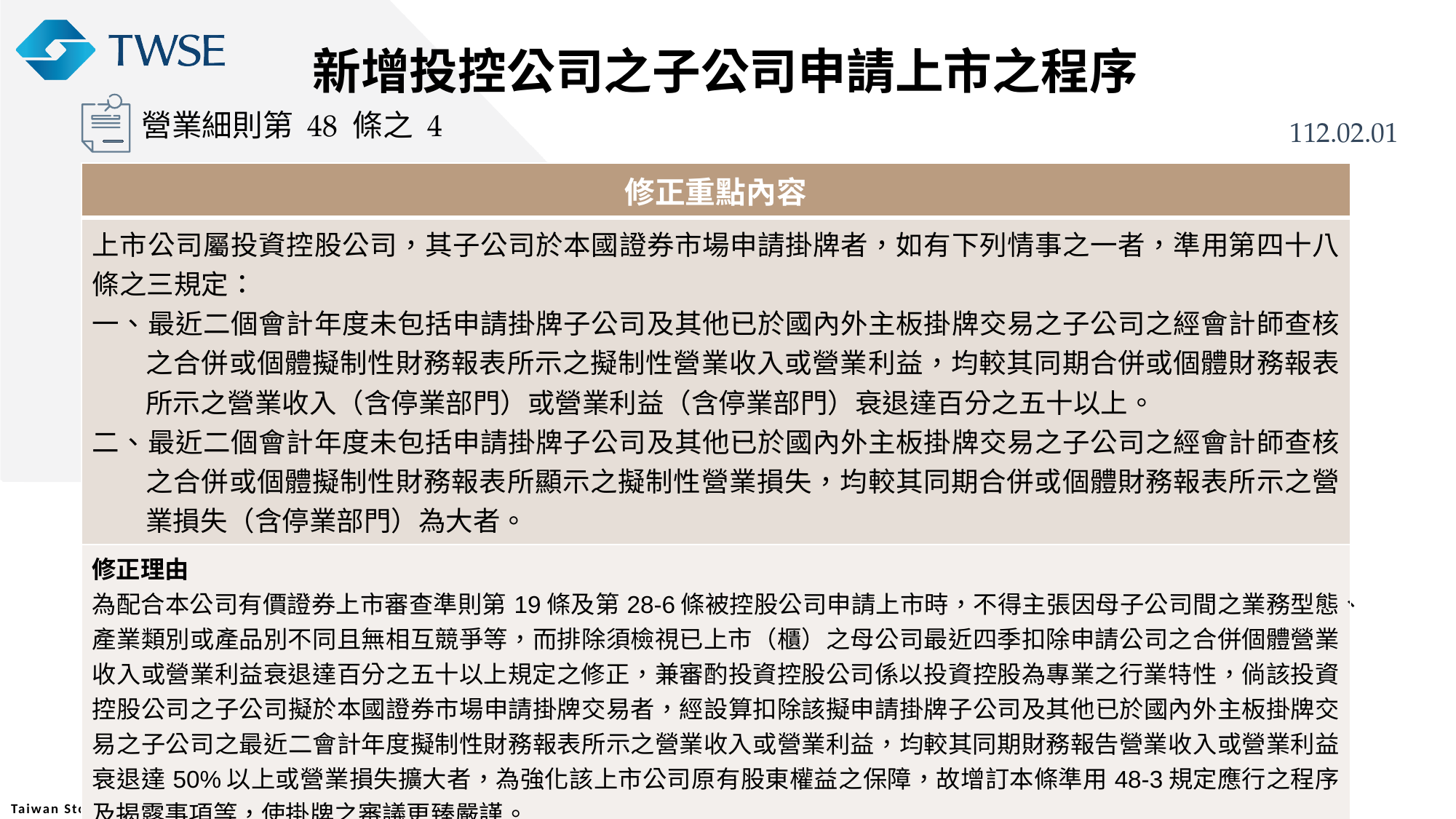

新增投控公司之子公司申請上市之程序

營業細則第 48 條之 4
112.02.01
| 修正重點內容 |
| --- |
| 上市公司屬投資控股公司，其子公司於本國證券市場申請掛牌者，如有下列情事之一者，準用第四十八條之三規定： 一、最近二個會計年度未包括申請掛牌子公司及其他已於國內外主板掛牌交易之子公司之經會計師查核之合併或個體擬制性財務報表所示之擬制性營業收入或營業利益，均較其同期合併或個體財務報表所示之營業收入（含停業部門）或營業利益（含停業部門）衰退達百分之五十以上。 二、最近二個會計年度未包括申請掛牌子公司及其他已於國內外主板掛牌交易之子公司之經會計師查核之合併或個體擬制性財務報表所顯示之擬制性營業損失，均較其同期合併或個體財務報表所示之營業損失（含停業部門）為大者。 |
| 修正理由 為配合本公司有價證券上市審查準則第19條及第28-6條被控股公司申請上市時，不得主張因母子公司間之業務型態、產業類別或產品別不同且無相互競爭等，而排除須檢視已上市（櫃）之母公司最近四季扣除申請公司之合併個體營業收入或營業利益衰退達百分之五十以上規定之修正，兼審酌投資控股公司係以投資控股為專業之行業特性，倘該投資控股公司之子公司擬於本國證券市場申請掛牌交易者，經設算扣除該擬申請掛牌子公司及其他已於國內外主板掛牌交易之子公司之最近二會計年度擬制性財務報表所示之營業收入或營業利益，均較其同期財務報告營業收入或營業利益衰退達50%以上或營業損失擴大者，為強化該上市公司原有股東權益之保障，故增訂本條準用48-3規定應行之程序及揭露事項等，使掛牌之審議更臻嚴謹。 |
21